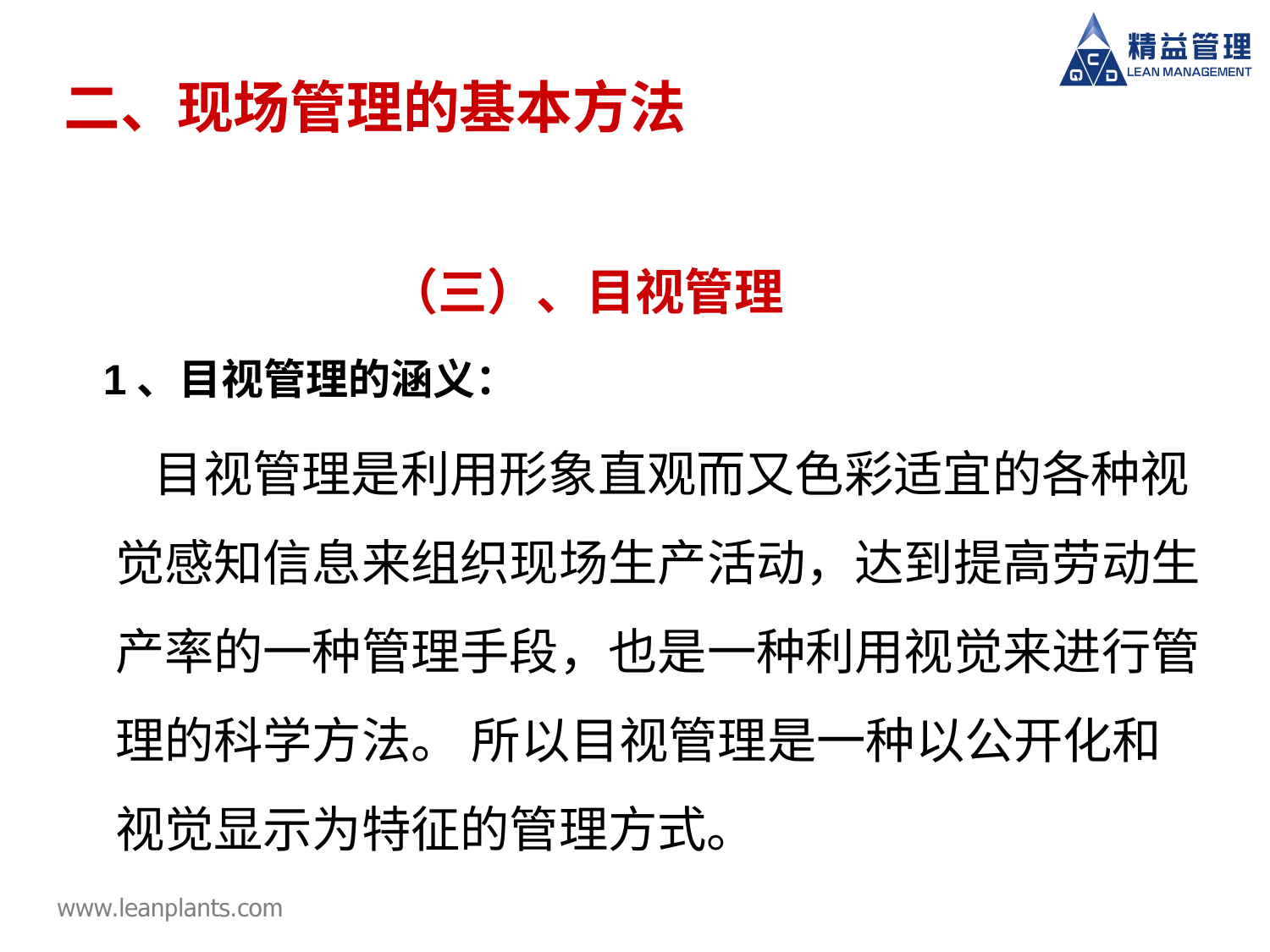

# 二、现场管理的基本方法
（三）、目视管理
   1、目视管理的涵义：
        目视管理是利用形象直观而又色彩适宜的各种视觉感知信息来组织现场生产活动，达到提高劳动生产率的一种管理手段，也是一种利用视觉来进行管理的科学方法。 所以目视管理是一种以公开化和视觉显示为特征的管理方式。